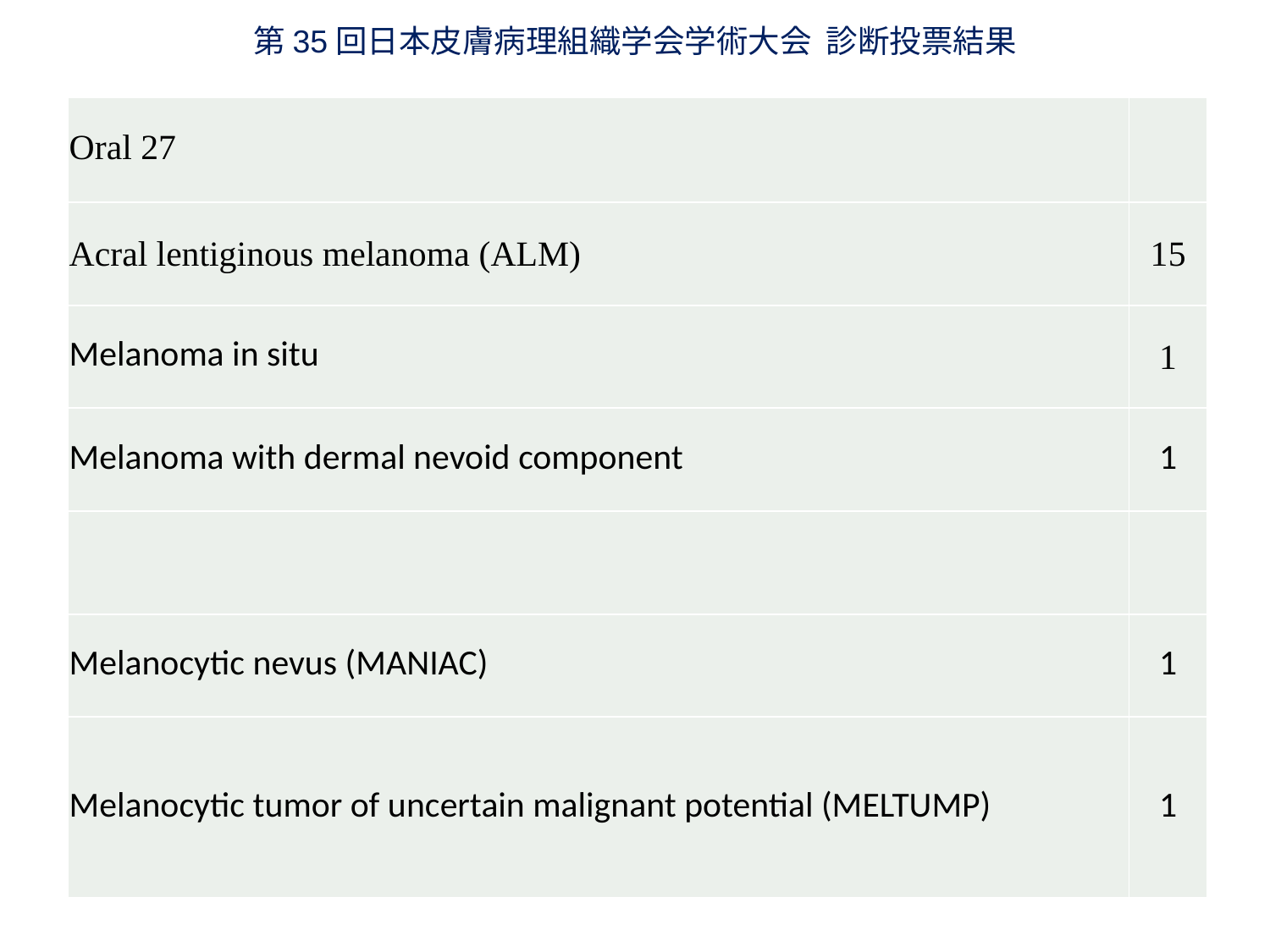

第35回日本皮膚病理組織学会学術大会  診断投票結果
| Oral 27 |  |
| --- | --- |
| Acral lentiginous melanoma (ALM) | 15 |
| Melanoma in situ | 1 |
| Melanoma with dermal nevoid component | 1 |
|  |  |
| Melanocytic nevus (MANIAC) | 1 |
| Melanocytic tumor of uncertain malignant potential (MELTUMP) | 1 |